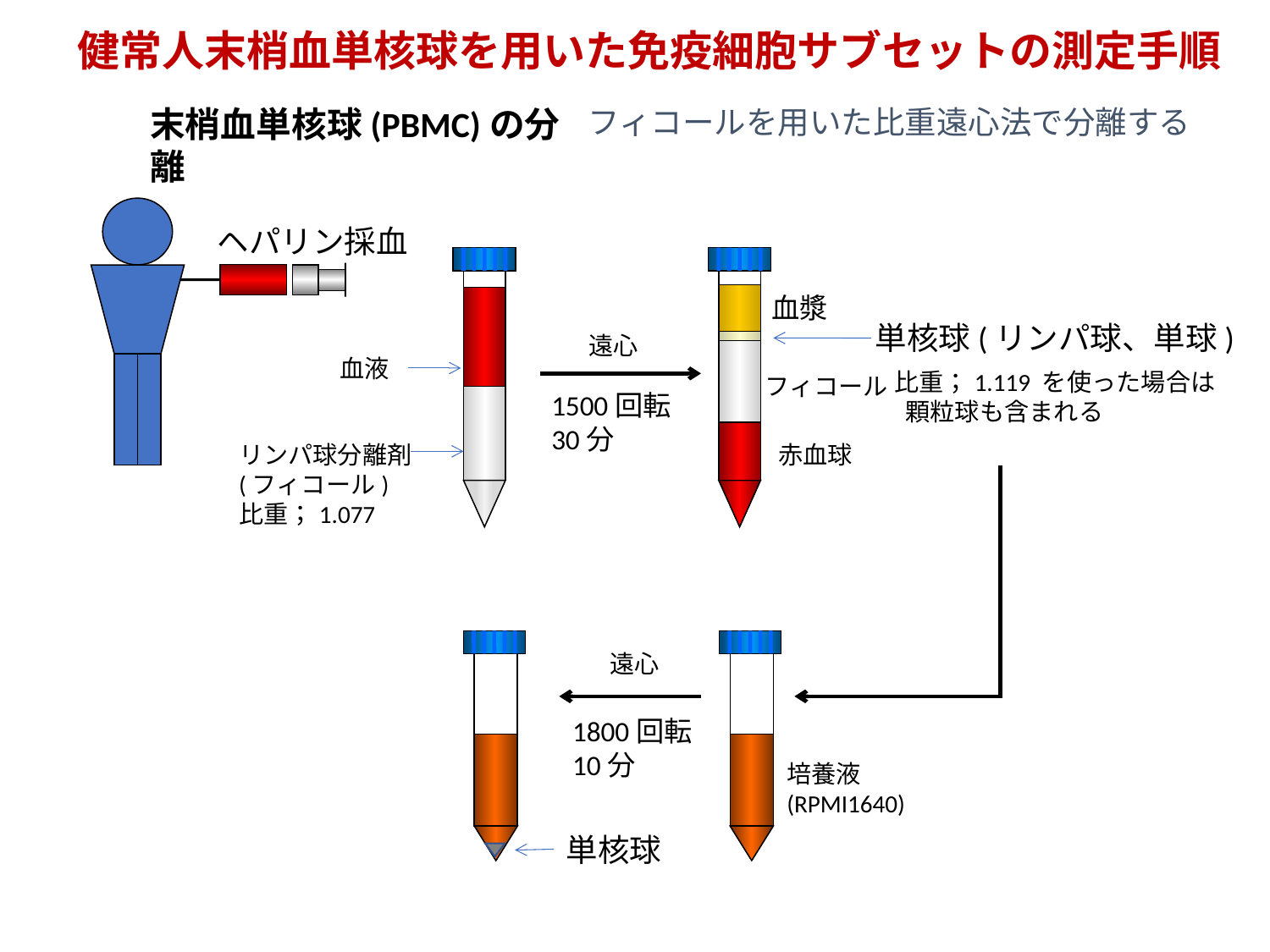

健常人末梢血単核球を用いた免疫細胞サブセットの測定手順
フィコールを用いた比重遠心法で分離する
末梢血単核球(PBMC)の分離

ヘパリン採血

血漿
単核球(リンパ球、単球)
遠心
血液
比重；1.119 を使った場合は
 顆粒球も含まれる
フィコール
1500回転
30分
リンパ球分離剤
(フィコール)
比重；1.077
赤血球

遠心
1800回転
10分
培養液
(RPMI1640)
単核球